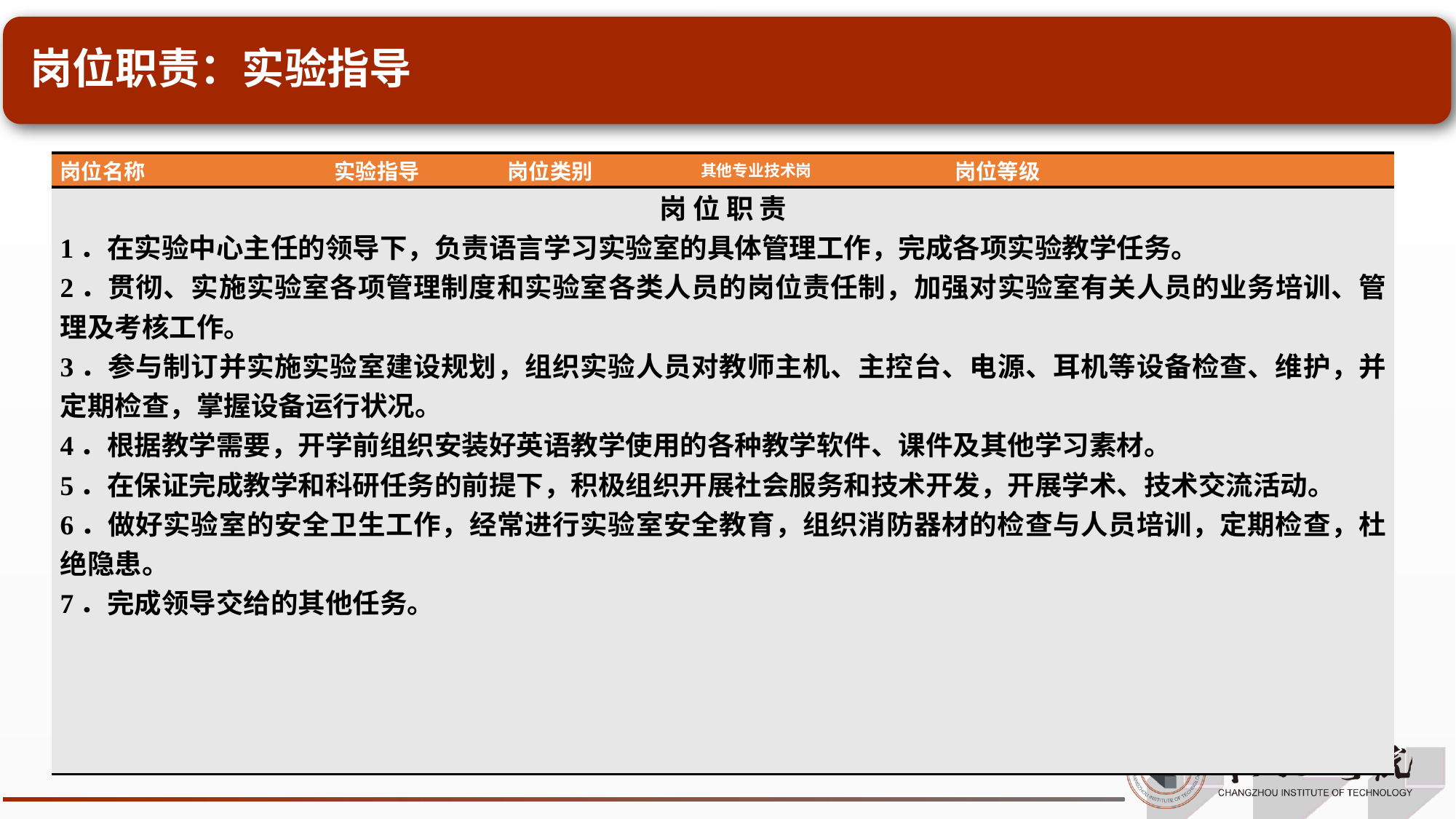

# 岗位职责：实验指导
| 岗位名称 | 实验指导 | 岗位类别 | 其他专业技术岗 | 岗位等级 |  |
| --- | --- | --- | --- | --- | --- |
| 岗 位 职 责 1．在实验中心主任的领导下，负责语言学习实验室的具体管理工作，完成各项实验教学任务。 2．贯彻、实施实验室各项管理制度和实验室各类人员的岗位责任制，加强对实验室有关人员的业务培训、管理及考核工作。 3．参与制订并实施实验室建设规划，组织实验人员对教师主机、主控台、电源、耳机等设备检查、维护，并定期检查，掌握设备运行状况。 4．根据教学需要，开学前组织安装好英语教学使用的各种教学软件、课件及其他学习素材。 5．在保证完成教学和科研任务的前提下，积极组织开展社会服务和技术开发，开展学术、技术交流活动。 6．做好实验室的安全卫生工作，经常进行实验室安全教育，组织消防器材的检查与人员培训，定期检查，杜绝隐患。 7．完成领导交给的其他任务。 |  |  |  |  |  |